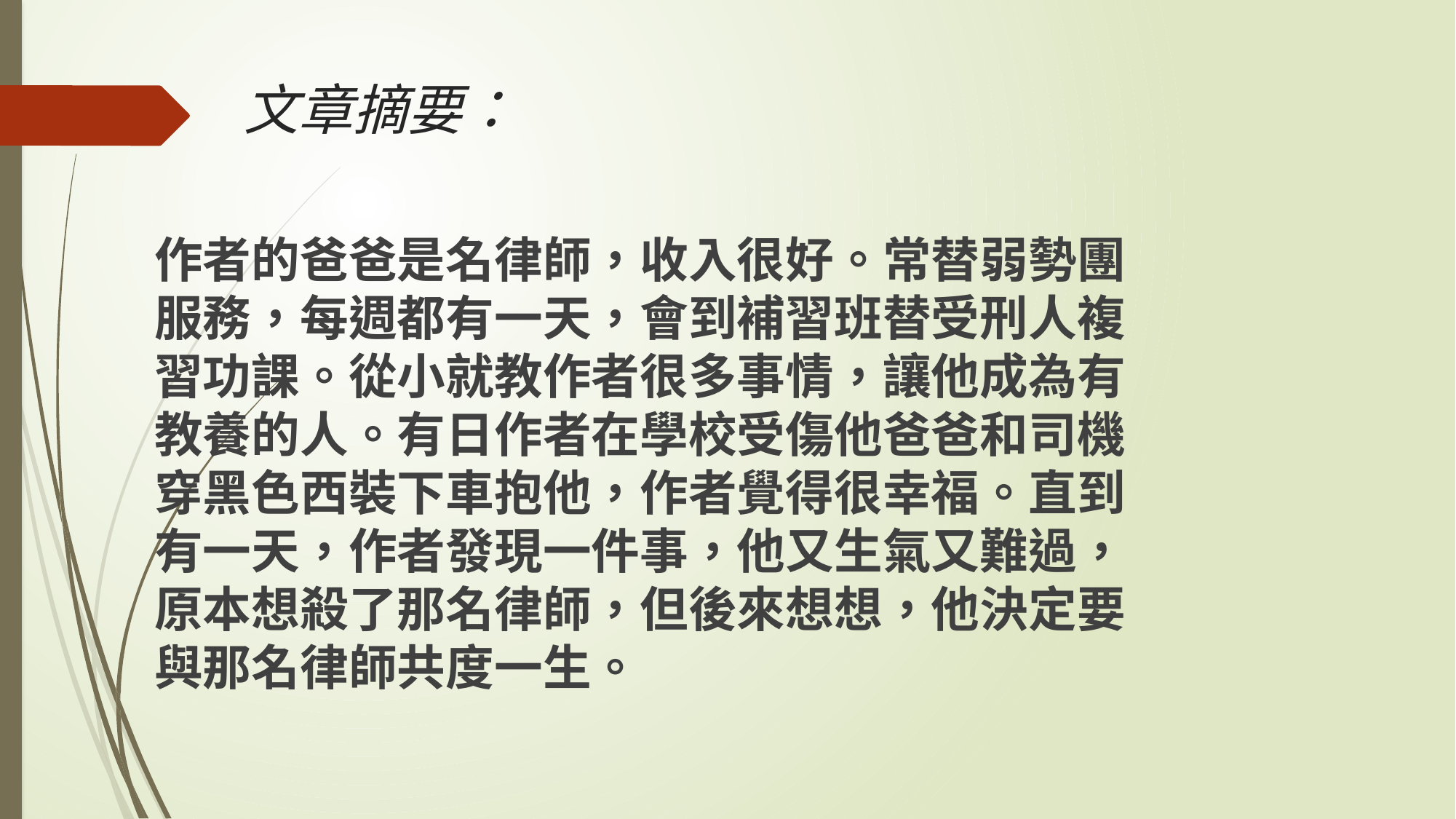

# 文章摘要：
作者的爸爸是名律師，收入很好。常替弱勢團服務，每週都有一天，會到補習班替受刑人複習功課。從小就教作者很多事情，讓他成為有教養的人。有日作者在學校受傷他爸爸和司機穿黑色西裝下車抱他，作者覺得很幸福。直到有一天，作者發現一件事，他又生氣又難過，原本想殺了那名律師，但後來想想，他決定要與那名律師共度一生。